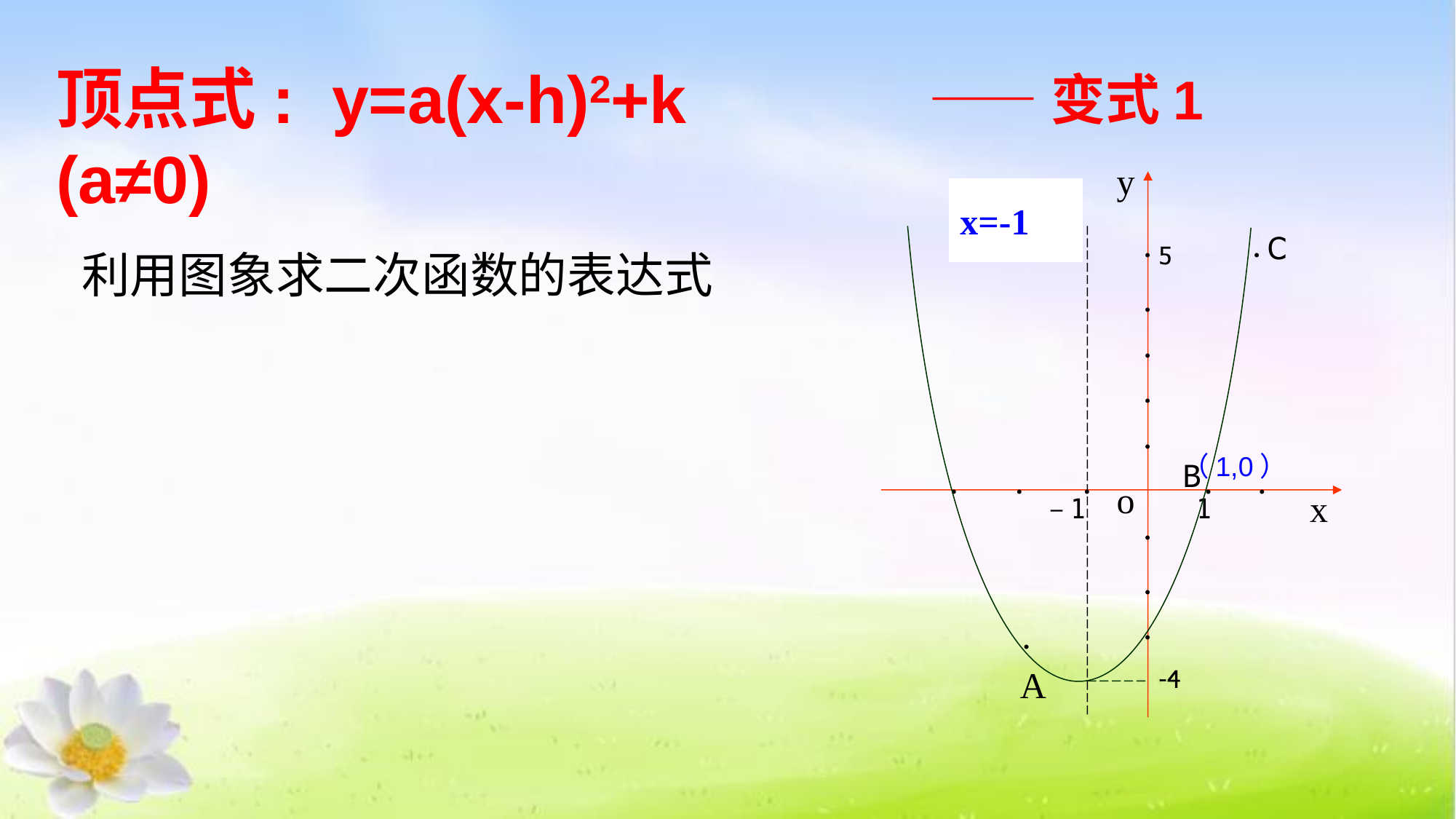

y

C

·
·
5
·
·
·
·
B
·
·
·
·
·
o
  　       –1　  　     1

·
·
·
·
x
-4

顶点式:  y=a(x-h)2+k    (a≠0)
——变式1
x=-1

利用图象求二次函数的表达式

（1,0）

A